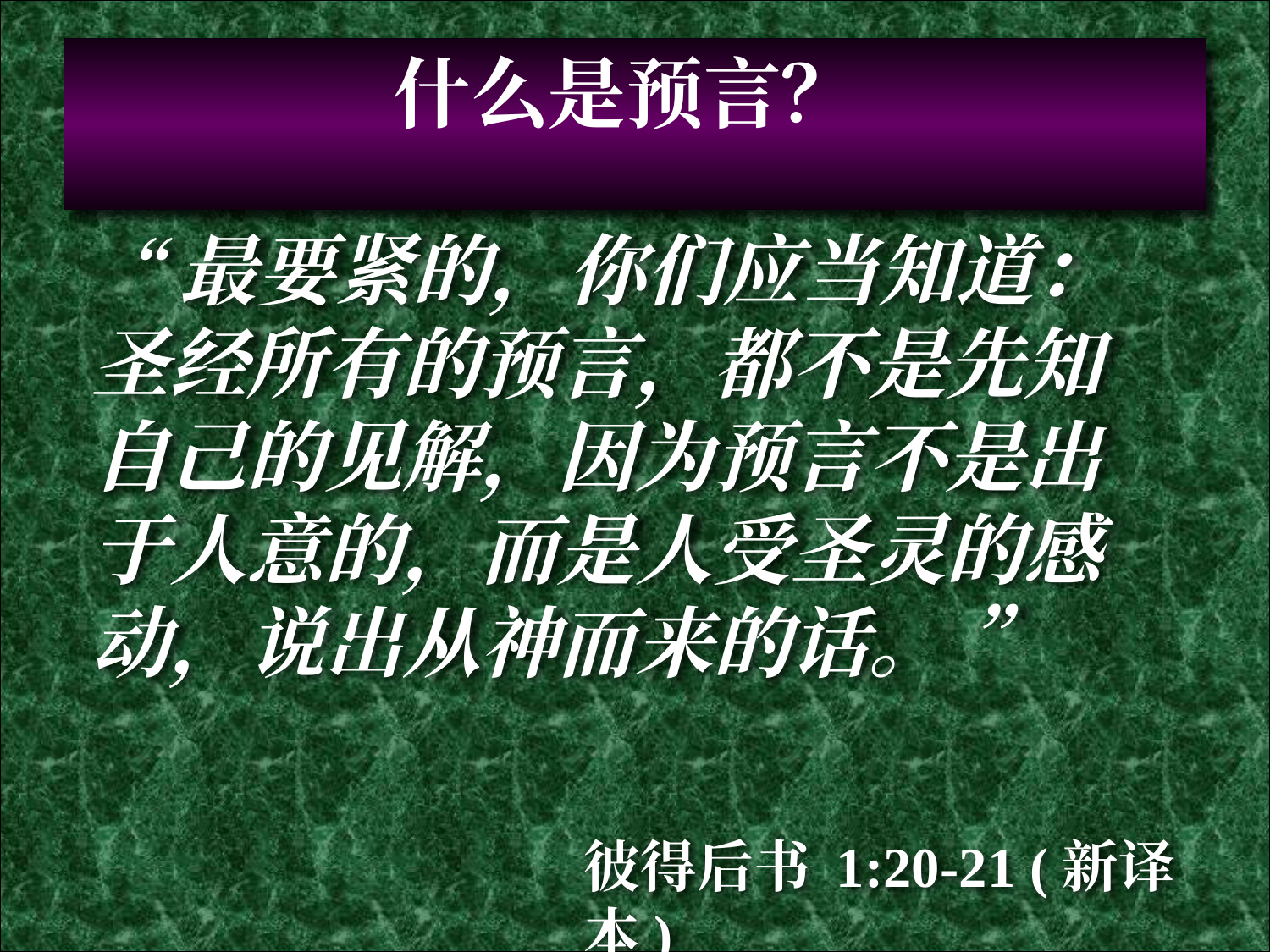

什么是预言？
“最要紧的，你们应当知道：圣经所有的预言，都不是先知自己的见解，因为预言不是出于人意的，而是人受圣灵的感动，说出从神而来的话。 ”
彼得后书 1:20-21 (新译本)